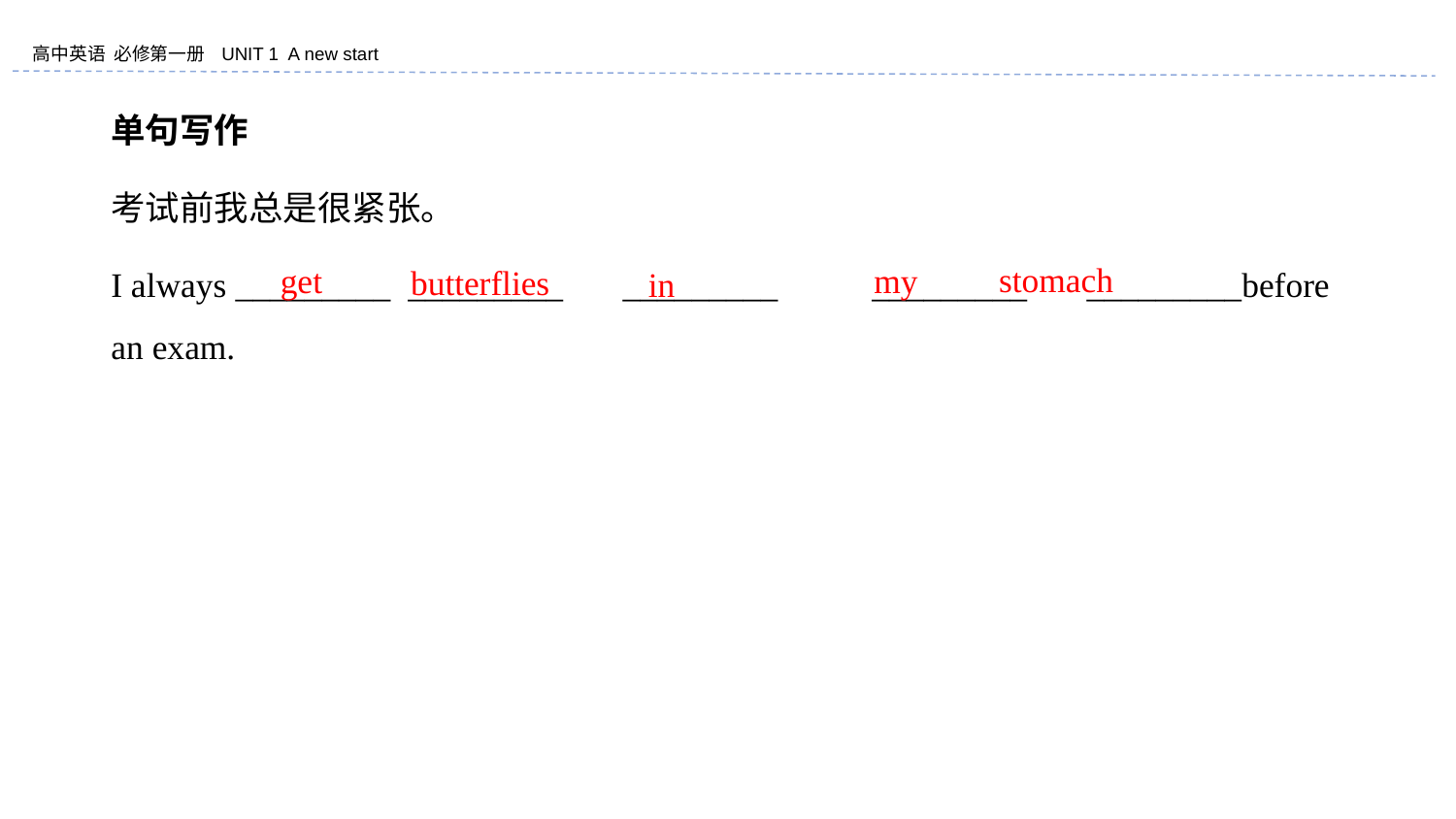

单句写作
考试前我总是很紧张。
I always _________  _________ 　_________ 　　_________ 　_________before an exam.

stomach
my
get
butterflies
in